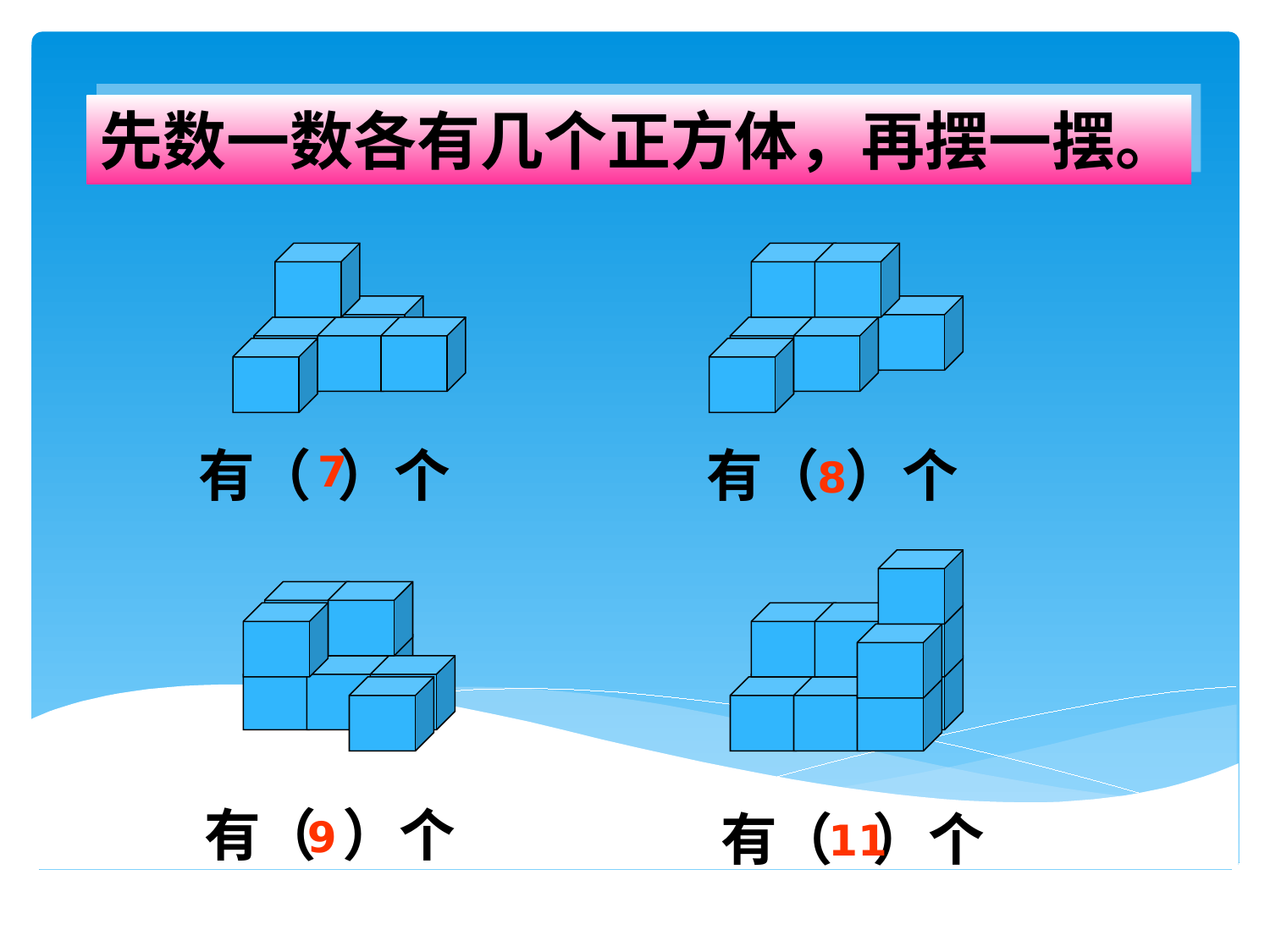

先数一数各有几个正方体，再摆一摆。

有（  ）个
有（  ）个
7
8
有（  ）个
有（   ）个
9
11